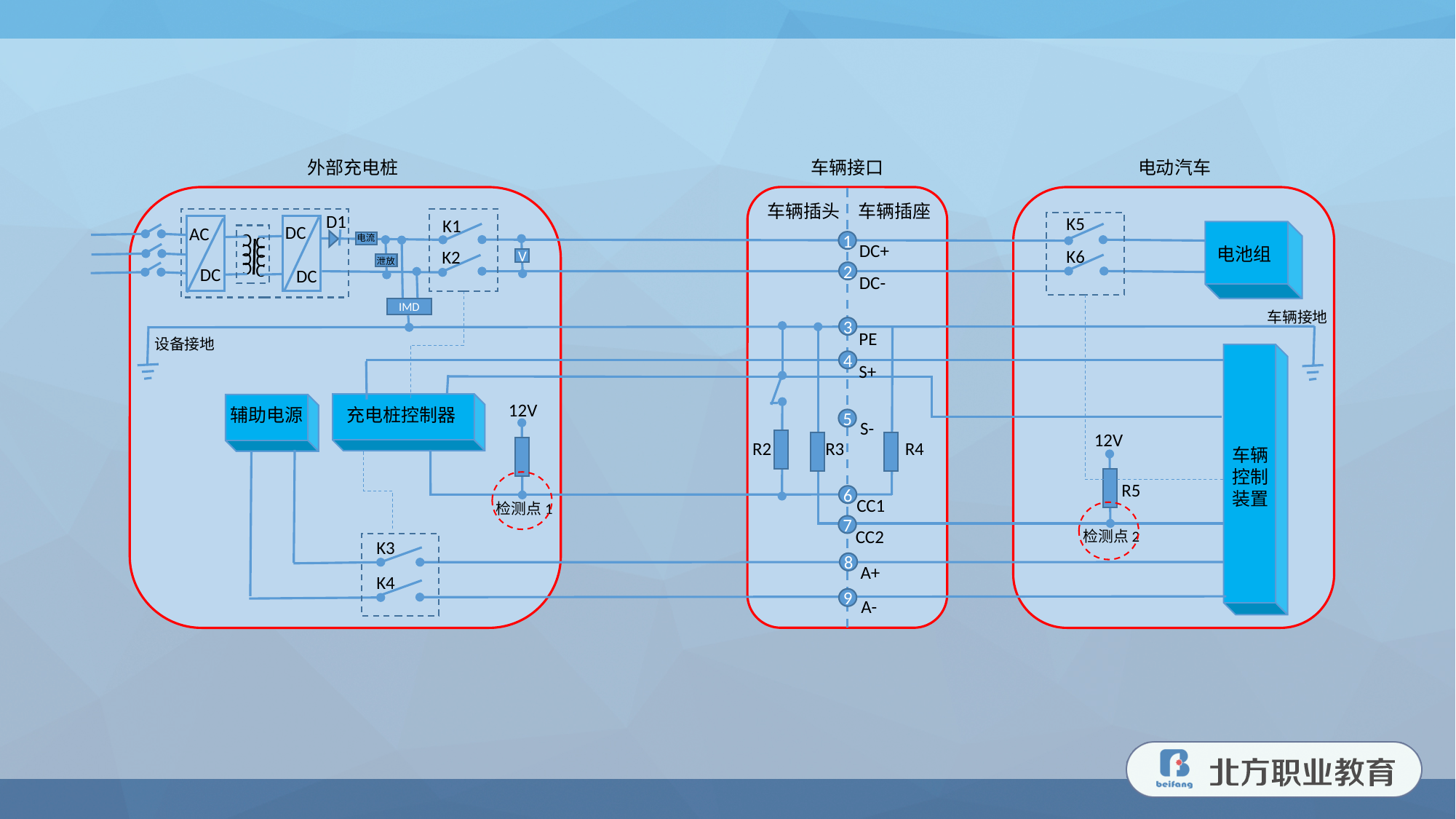

外部充电桩
车辆接口
电动汽车

车辆插头
车辆插座
D1
K5

DC

AC
C
C
C
C

C
C
C
C
DC
DC

K1

电流
1

DC+

电池组
K6
K2
V
泄放

2
DC-
IMD
车辆接地
3
PE
设备接地

4
S+

12V
辅助电源
充电桩控制器
5
S-
12V
R2
R3
R4
车辆控制装置

R5

6
CC1
检测点1
7
CC2
检测点2
K3

8
A+
K4
9
A-